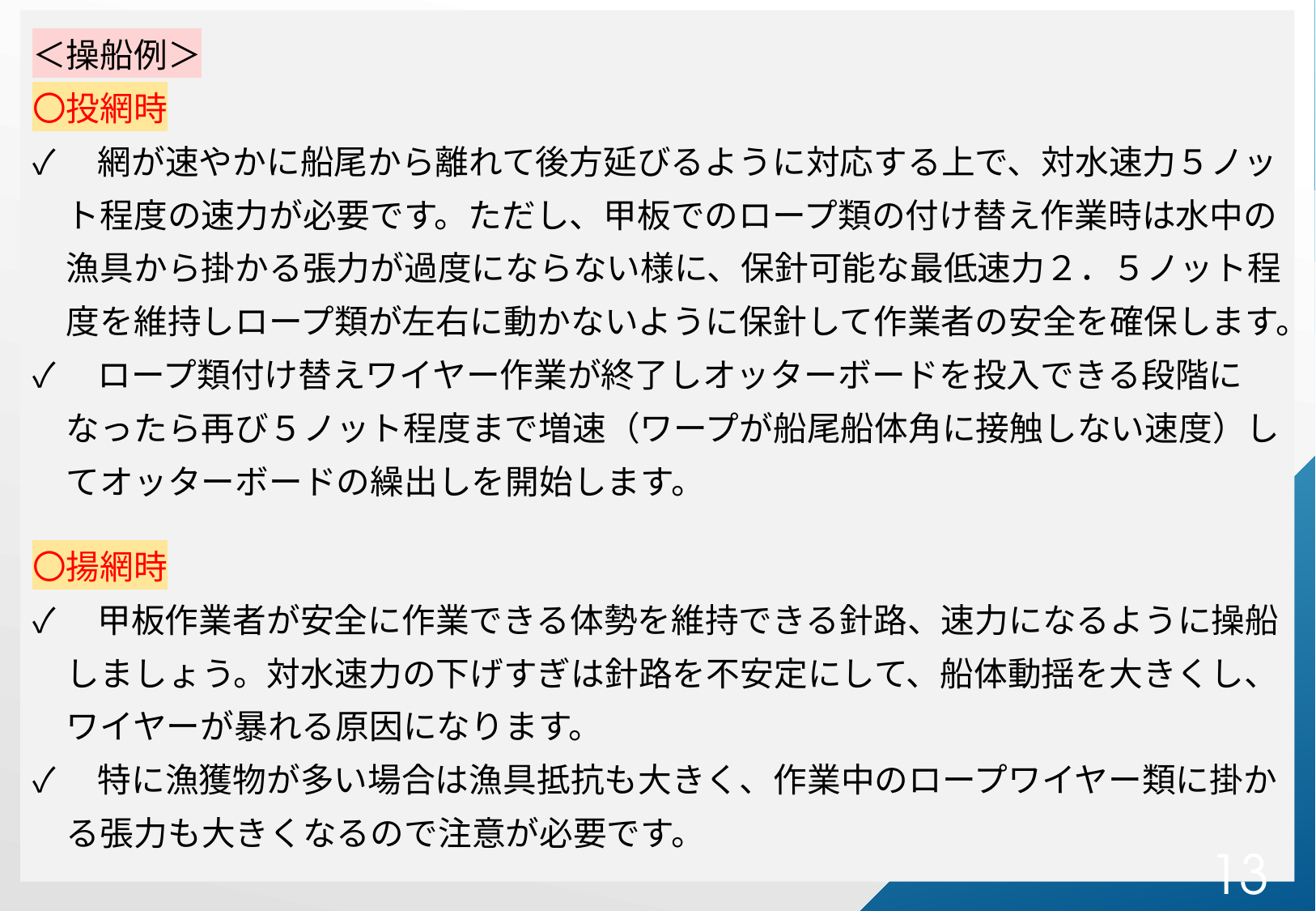

＜操船例＞
〇投網時
✓　網が速やかに船尾から離れて後方延びるように対応する上で、対水速力５ノッ
　ト程度の速力が必要です。ただし、甲板でのロープ類の付け替え作業時は水中の
　漁具から掛かる張力が過度にならない様に、保針可能な最低速力２．５ノット程
　度を維持しロープ類が左右に動かないように保針して作業者の安全を確保します。
✓　ロープ類付け替えワイヤー作業が終了しオッターボードを投入できる段階に
　なったら再び５ノット程度まで増速（ワープが船尾船体角に接触しない速度）し
　てオッターボードの繰出しを開始します。

〇揚網時
✓　甲板作業者が安全に作業できる体勢を維持できる針路、速力になるように操船
　しましょう。対水速力の下げすぎは針路を不安定にして、船体動揺を大きくし、
　ワイヤーが暴れる原因になります。
✓　特に漁獲物が多い場合は漁具抵抗も大きく、作業中のロープワイヤー類に掛か
　る張力も大きくなるので注意が必要です。
13